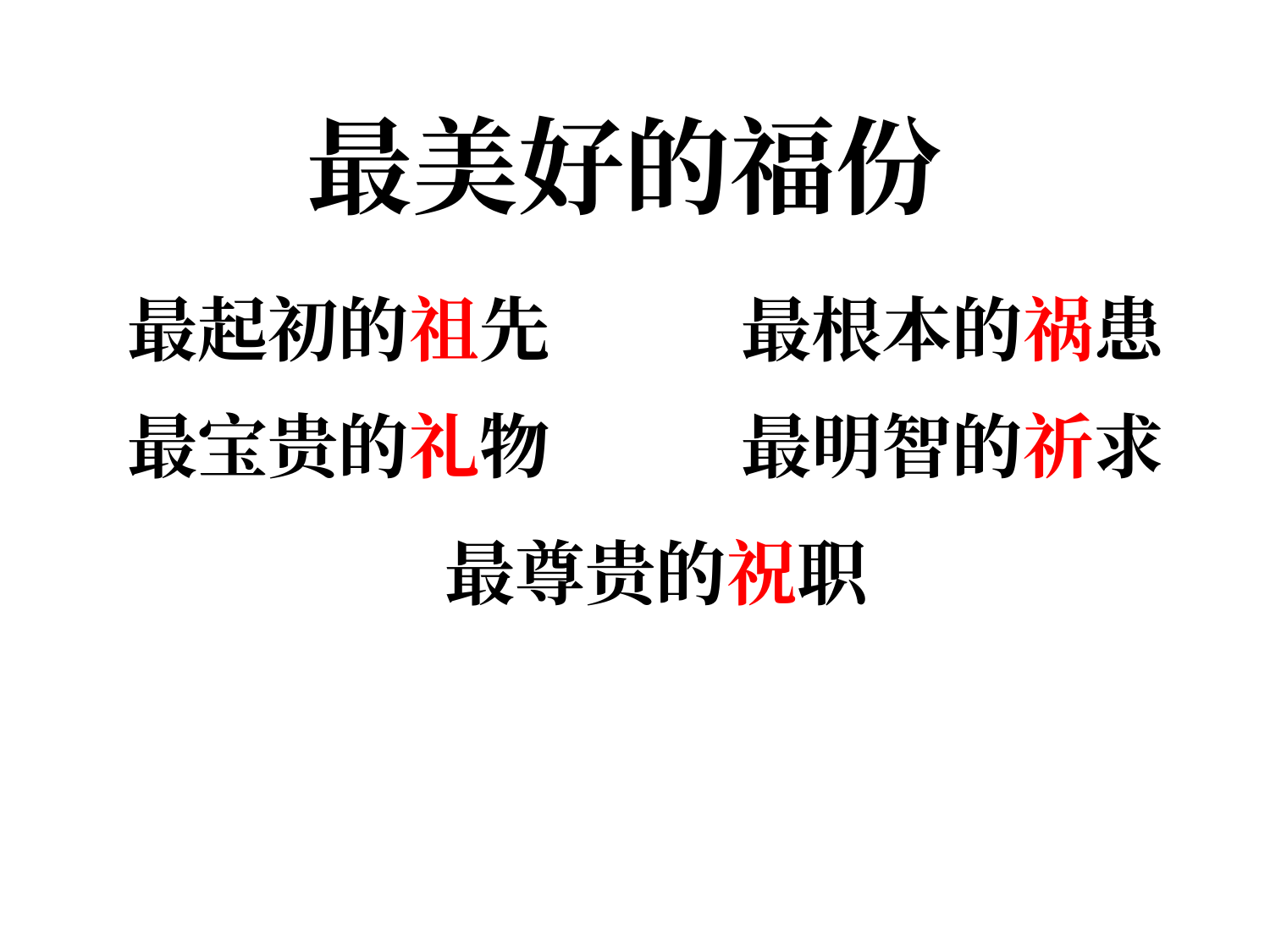

# 最美好的福份
最起初的祖先
最根本的祸患
最宝贵的礼物
最明智的祈求
最尊贵的祝职